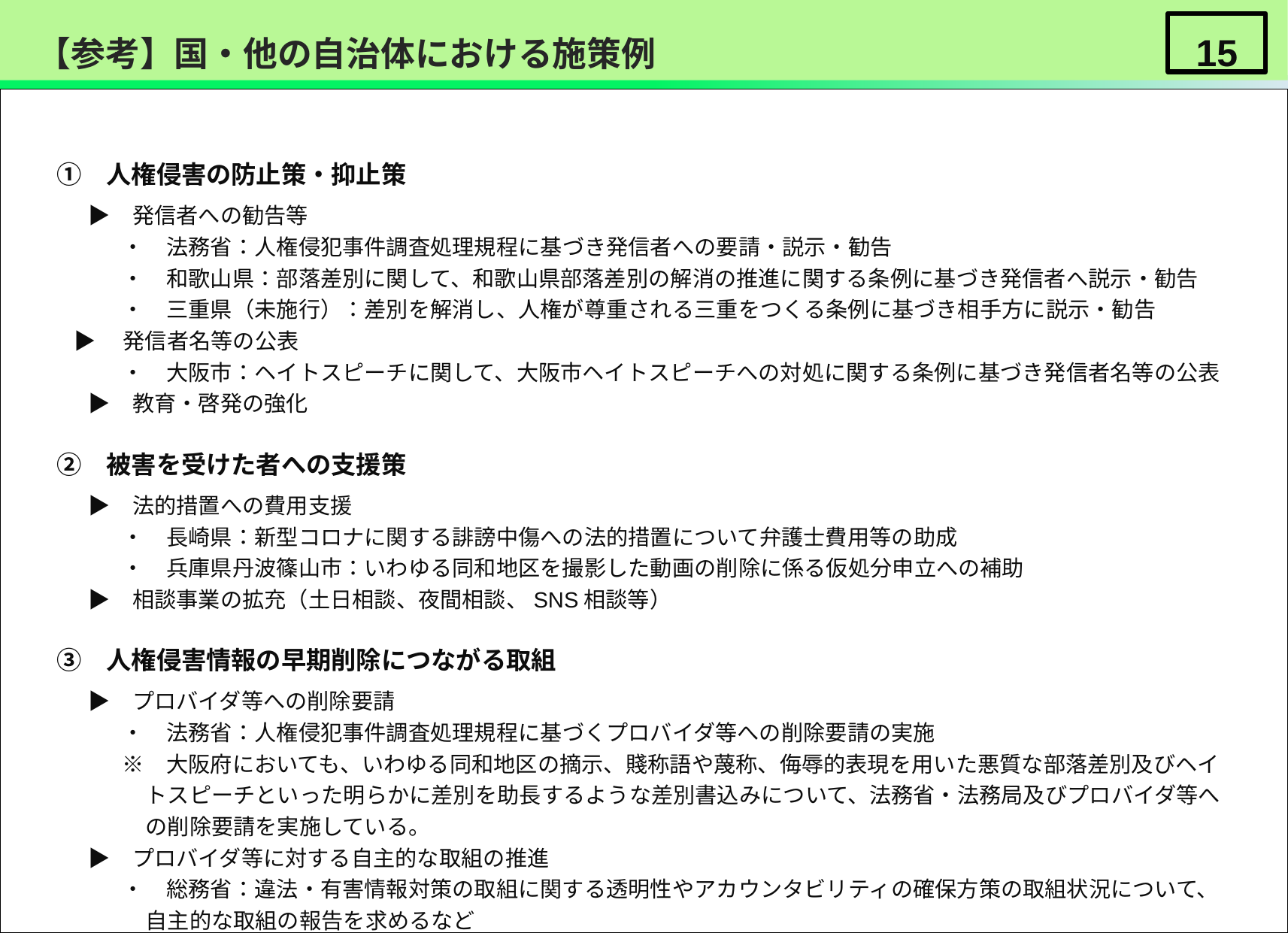

# 【参考】国・他の自治体における施策例
15

　  ○　国や他の自治体における、インターネット上の人権侵害の解消に向けた施策例。

　①　人権侵害の防止策・抑止策

　　  ▶　発信者への勧告等
　　　　・　法務省：人権侵犯事件調査処理規程に基づき発信者への要請・説示・勧告
　　　　・　和歌山県：部落差別に関して、和歌山県部落差別の解消の推進に関する条例に基づき発信者へ説示・勧告
　　　　・　三重県（未施行）：差別を解消し、人権が尊重される三重をつくる条例に基づき相手方に説示・勧告
        ▶　発信者名等の公表
　　　　・　大阪市：ヘイトスピーチに関して、大阪市ヘイトスピーチへの対処に関する条例に基づき発信者名等の公表
　　  ▶　教育・啓発の強化

　②　被害を受けた者への支援策

　　  ▶　法的措置への費用支援
　　　　・　長崎県：新型コロナに関する誹謗中傷への法的措置について弁護士費用等の助成
　　　　・　兵庫県丹波篠山市：いわゆる同和地区を撮影した動画の削除に係る仮処分申立への補助
　　  ▶　相談事業の拡充（土日相談、夜間相談、SNS相談等）

　③　人権侵害情報の早期削除につながる取組

　　  ▶　プロバイダ等への削除要請
　　　　・　法務省：人権侵犯事件調査処理規程に基づくプロバイダ等への削除要請の実施
　　　　※　大阪府においても、いわゆる同和地区の摘示、賤称語や蔑称、侮辱的表現を用いた悪質な部落差別及びヘイトスピーチといった明らかに差別を助長するような差別書込みについて、法務省・法務局及びプロバイダ等への削除要請を実施している。
　　  ▶　プロバイダ等に対する自主的な取組の推進
　　　　・　総務省：違法・有害情報対策の取組に関する透明性やアカウンタビリティの確保方策の取組状況について、自主的な取組の報告を求めるなど